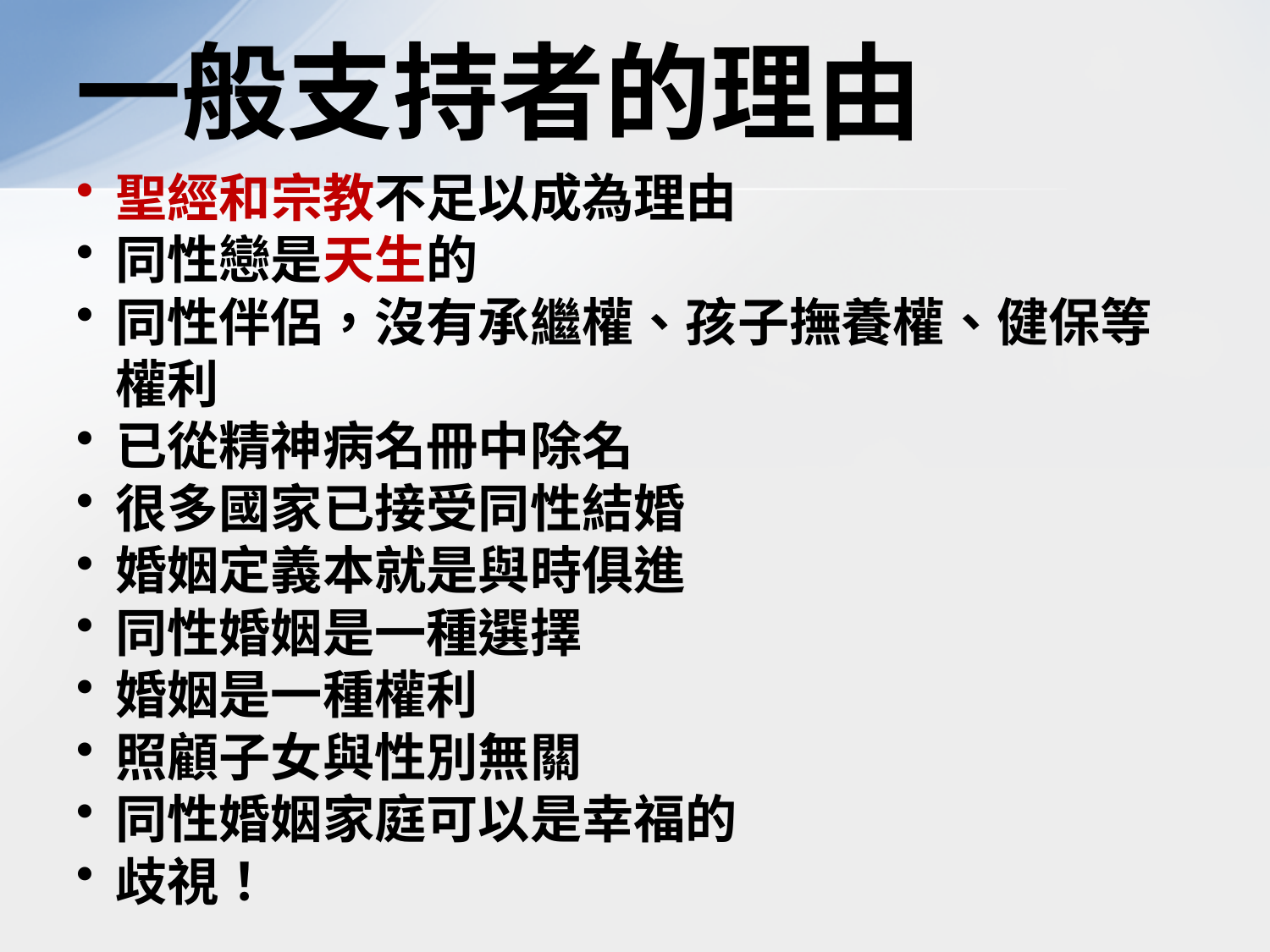

# 一般支持者的理由
聖經和宗教不足以成為理由
同性戀是天生的
同性伴侶，沒有承繼權、孩子撫養權、健保等權利
已從精神病名冊中除名
很多國家已接受同性結婚
婚姻定義本就是與時俱進
同性婚姻是一種選擇
婚姻是一種權利
照顧子女與性別無關
同性婚姻家庭可以是幸福的
歧視！